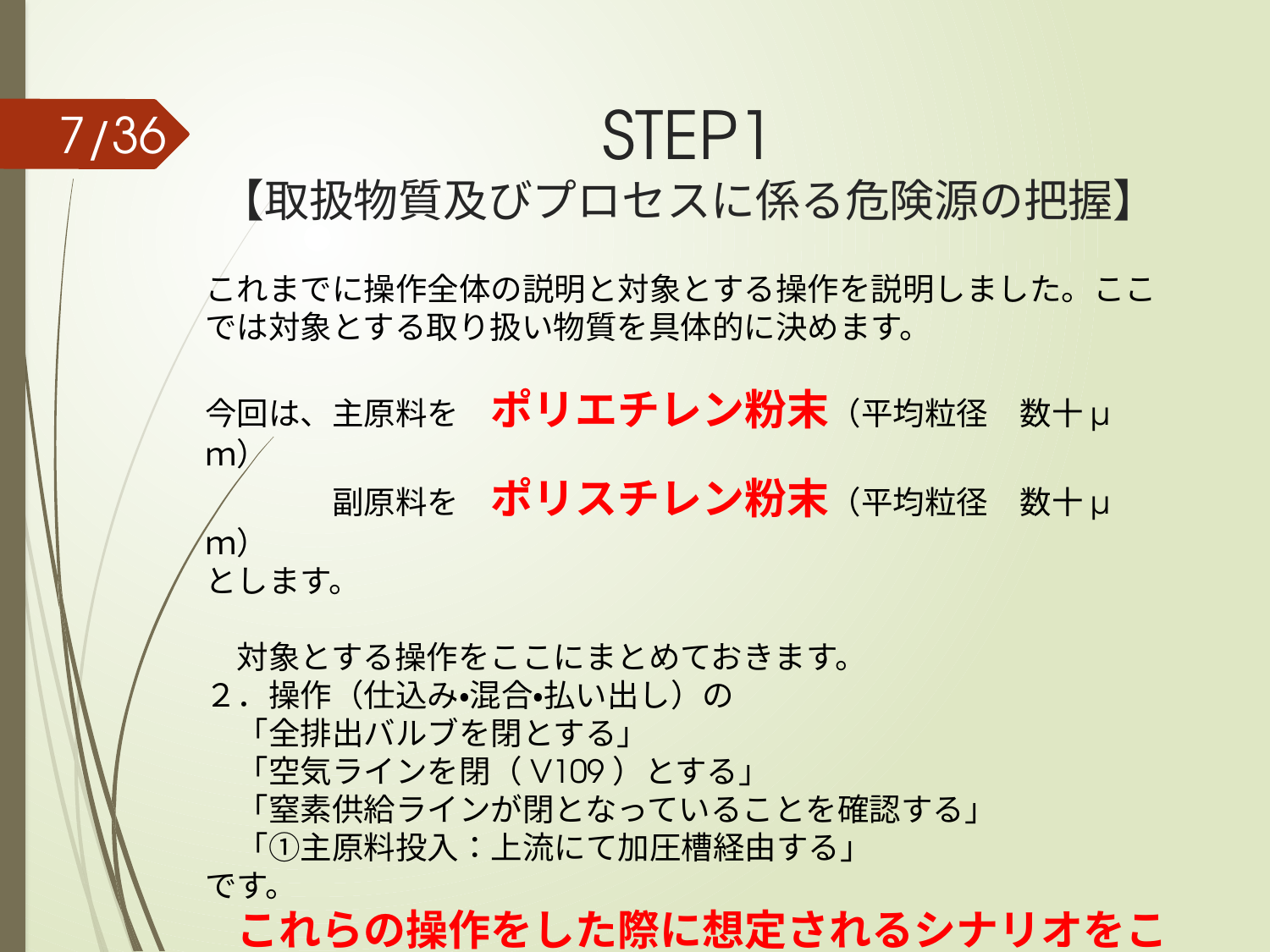

# STEP1 【取扱物質及びプロセスに係る危険源の把握】
これまでに操作全体の説明と対象とする操作を説明しました。ここでは対象とする取り扱い物質を具体的に決めます。

今回は、主原料を　ポリエチレン粉末（平均粒径　数十μｍ）
　　　　副原料を　ポリスチレン粉末（平均粒径　数十μｍ）
とします。

　対象とする操作をここにまとめておきます。
２．操作（仕込み・混合・払い出し）の
　「全排出バルブを閉とする」
　「空気ラインを閉（V109）とする」
　「窒素供給ラインが閉となっていることを確認する」
　「①主原料投入：上流にて加圧槽経由する」
です。
　これらの操作をした際に想定されるシナリオをこれから組み上げていきます。